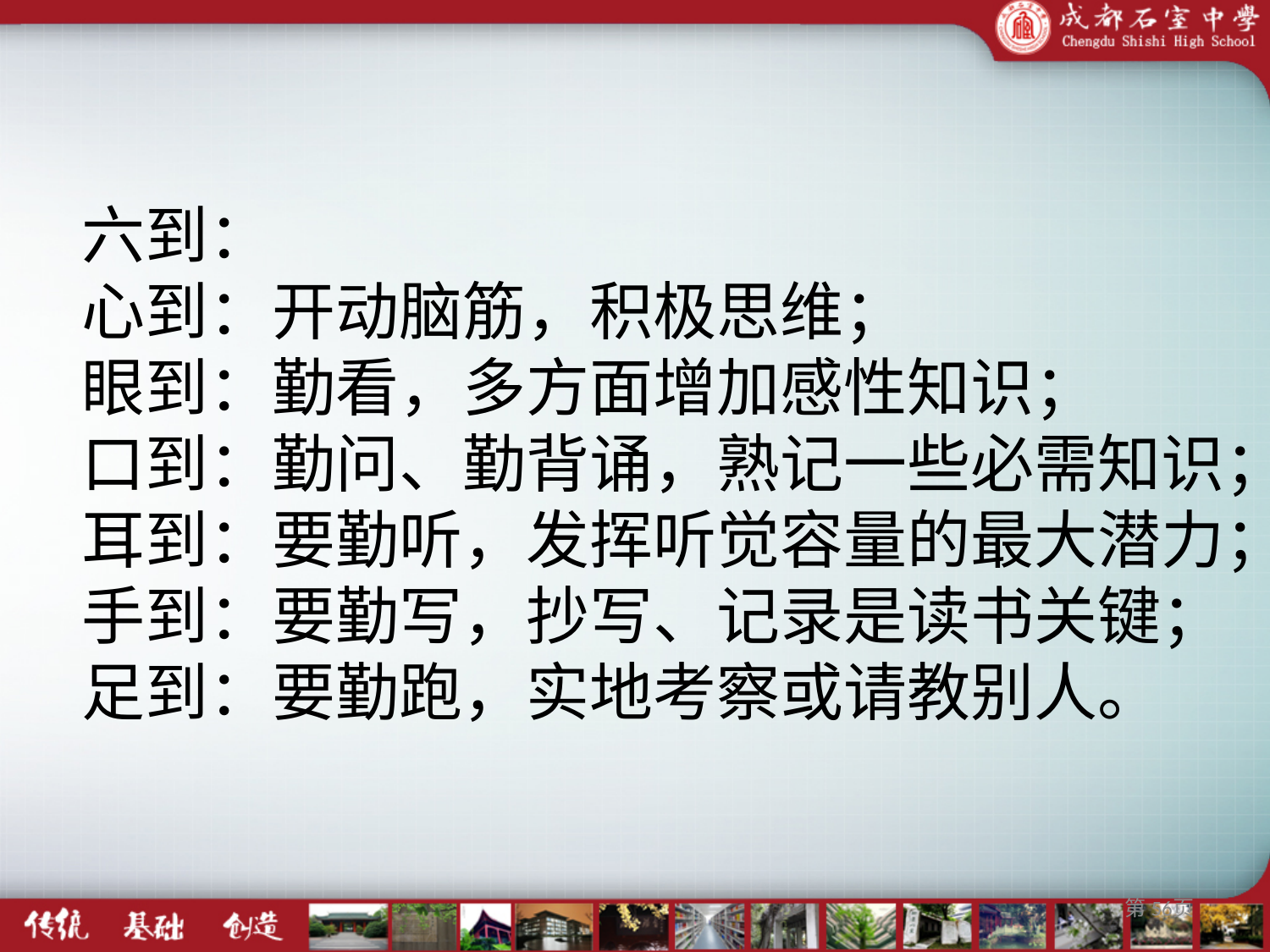

六到：
心到：开动脑筋，积极思维；
眼到：勤看，多方面增加感性知识；
口到：勤问、勤背诵，熟记一些必需知识；
耳到：要勤听，发挥听觉容量的最大潜力；
手到：要勤写，抄写、记录是读书关键；
足到：要勤跑，实地考察或请教别人。
第56页